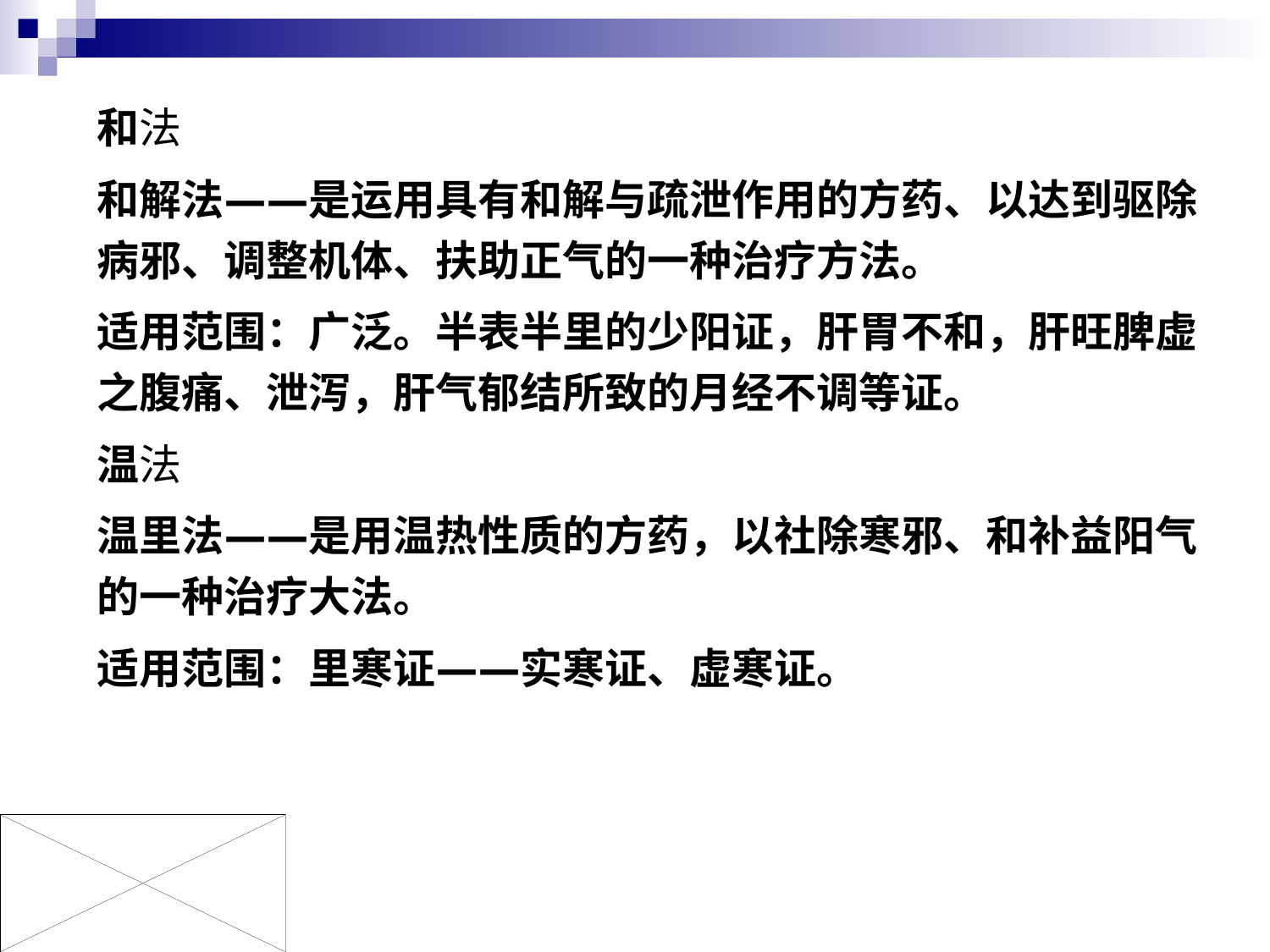

和法
和解法——是运用具有和解与疏泄作用的方药、以达到驱除病邪、调整机体、扶助正气的一种治疗方法。
适用范围：广泛。半表半里的少阳证，肝胃不和，肝旺脾虚之腹痛、泄泻，肝气郁结所致的月经不调等证。
温法
温里法——是用温热性质的方药，以社除寒邪、和补益阳气的一种治疗大法。
适用范围：里寒证——实寒证、虚寒证。